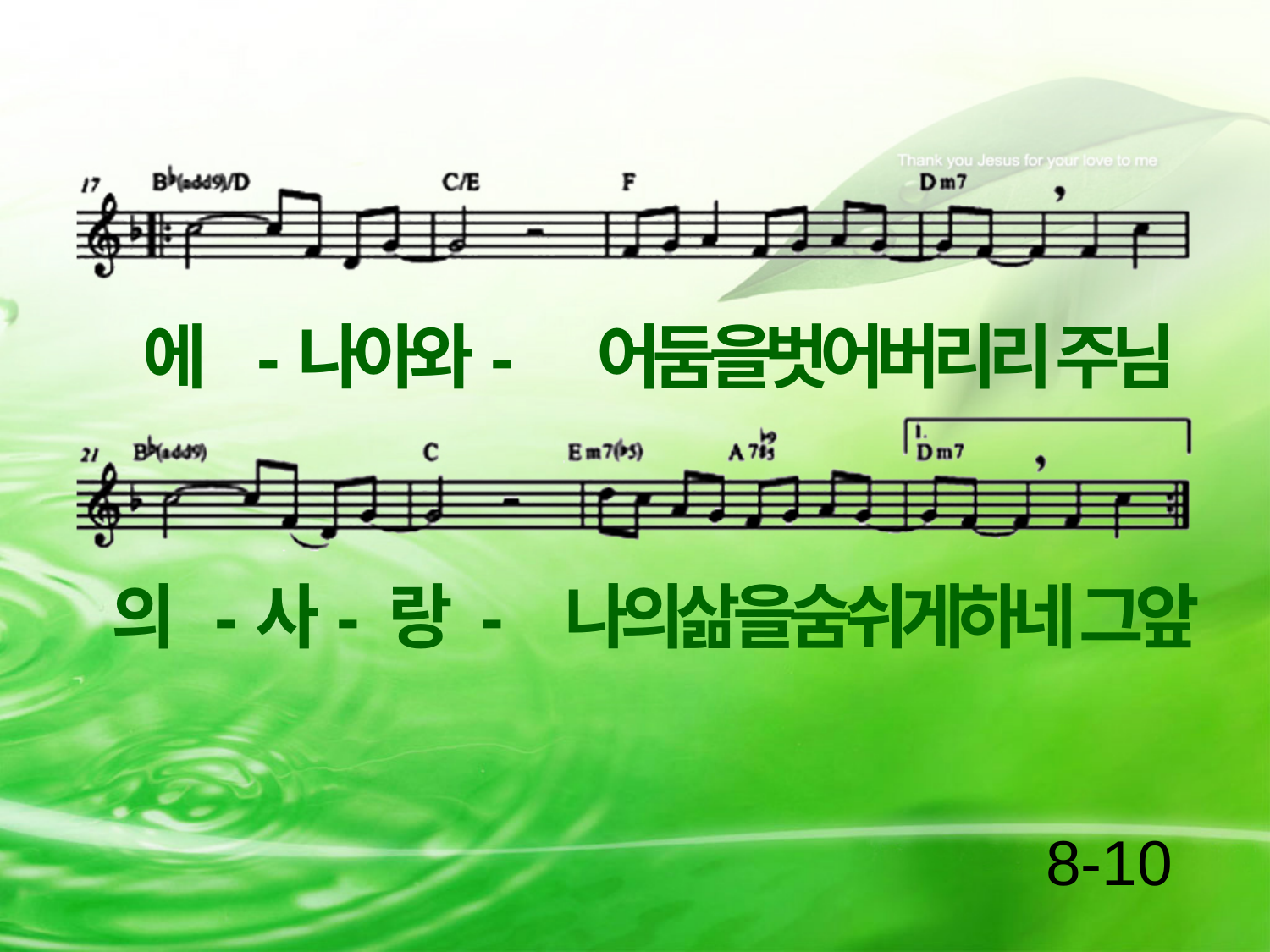

에   -나아와-      어둠을벗어버리리 주님
의  -사- 랑 -    나의삶을숨쉬게하네 그앞
8-10